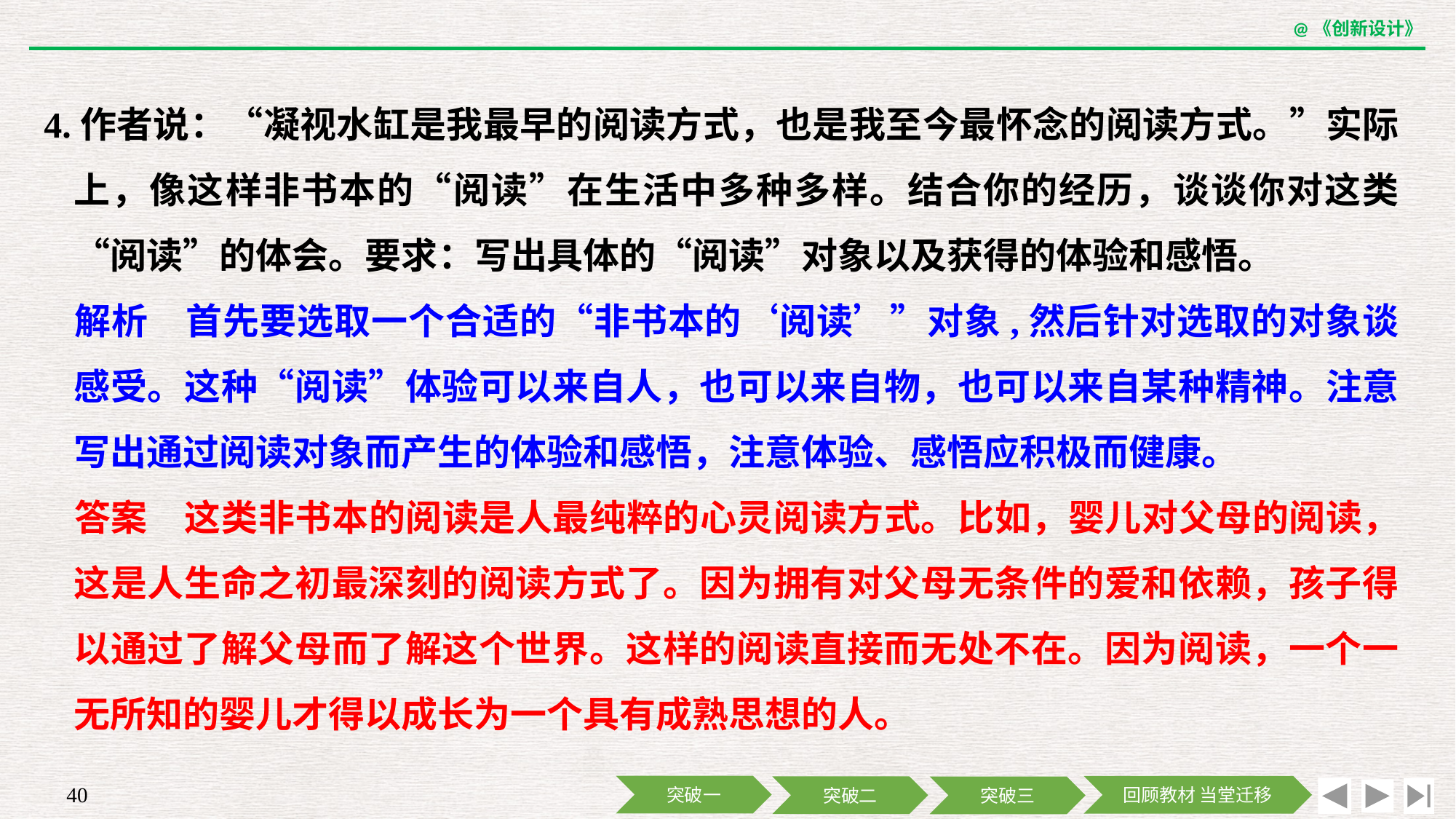

4.作者说：“凝视水缸是我最早的阅读方式，也是我至今最怀念的阅读方式。”实际上，像这样非书本的“阅读”在生活中多种多样。结合你的经历，谈谈你对这类“阅读”的体会。要求：写出具体的“阅读”对象以及获得的体验和感悟。
	解析　首先要选取一个合适的“非书本的‘阅读’”对象,然后针对选取的对象谈感受。这种“阅读”体验可以来自人，也可以来自物，也可以来自某种精神。注意写出通过阅读对象而产生的体验和感悟，注意体验、感悟应积极而健康。
	答案　这类非书本的阅读是人最纯粹的心灵阅读方式。比如，婴儿对父母的阅读，这是人生命之初最深刻的阅读方式了。因为拥有对父母无条件的爱和依赖，孩子得以通过了解父母而了解这个世界。这样的阅读直接而无处不在。因为阅读，一个一无所知的婴儿才得以成长为一个具有成熟思想的人。